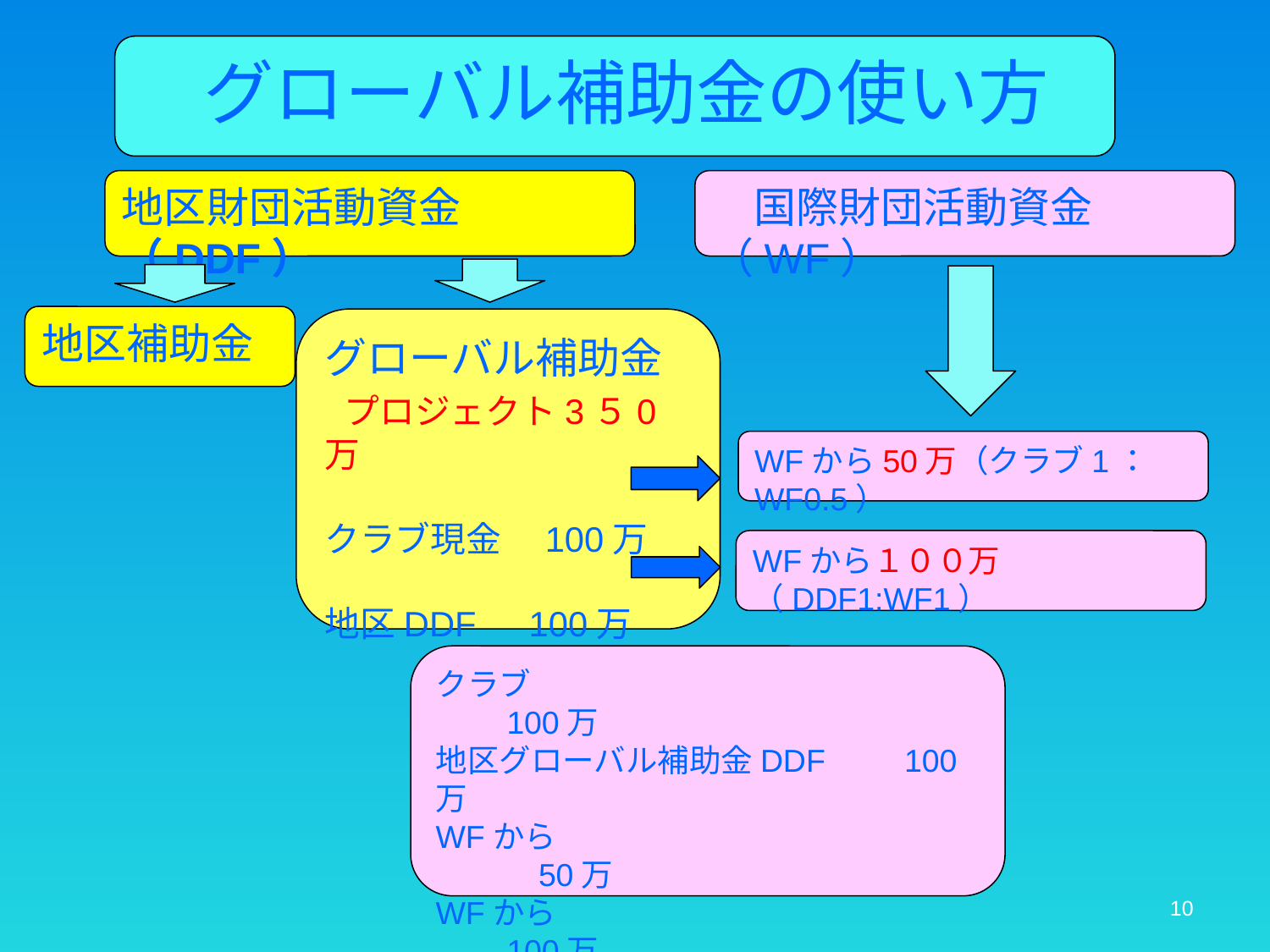

グローバル補助金の使い方
地区財団活動資金（DDF）
　国際財団活動資金（WF）

地区補助金
グローバル補助金
 プロジェクト3５0万

クラブ現金　100万

地区DDF　100万
WFから50万（クラブ1：WF0.5）

WFから１００万（DDF1:WF1）

クラブ　　　　　　　　　　　　　　　　100万
地区グローバル補助金DDF　　100万
WFから　　　　　　　　　　　　　　　　50万
WFから　　　　　　　　　　　　　　　100万
合計　　　　　　　　　　　　350万
10